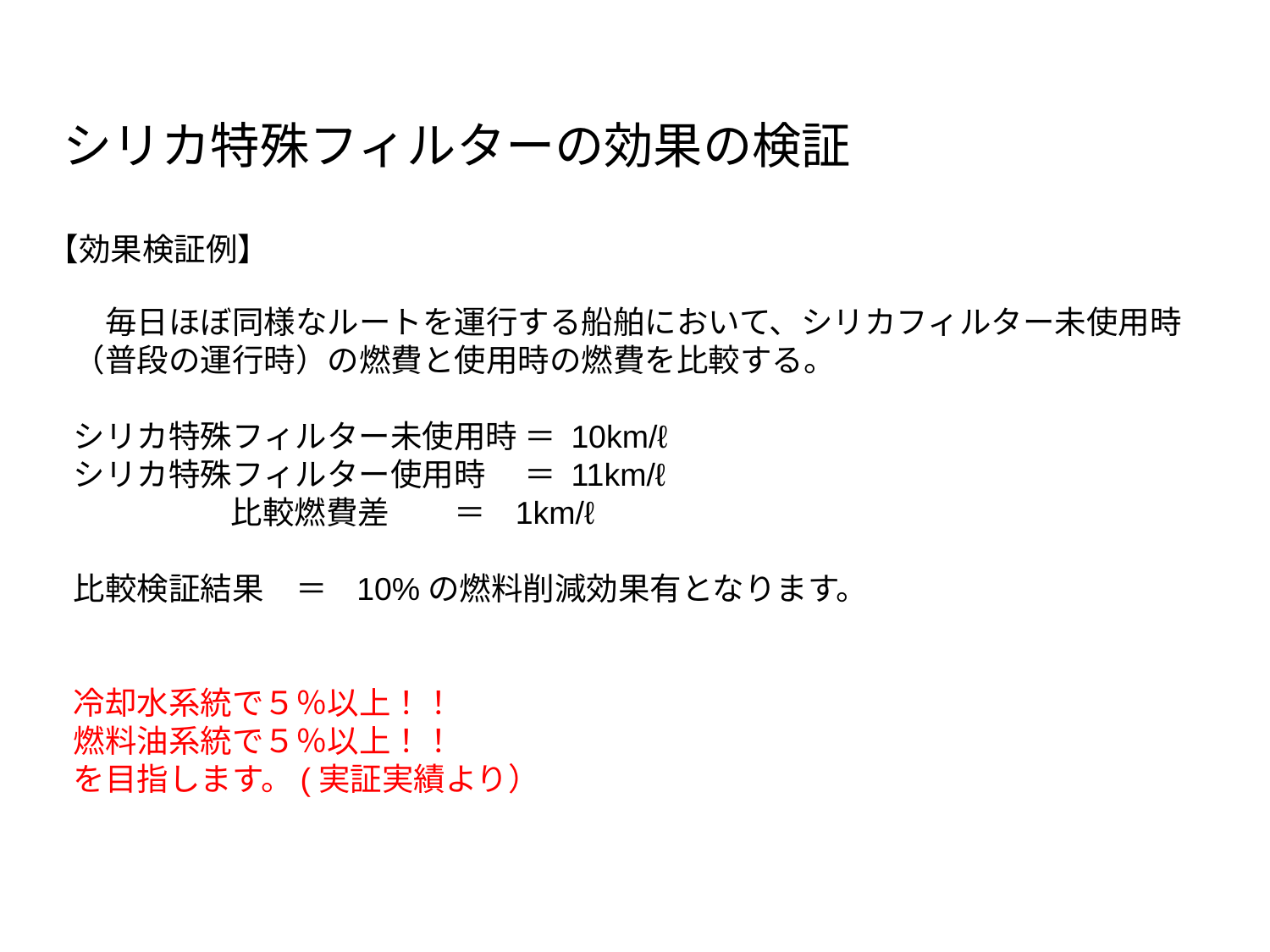

シリカ特殊フィルターの効果の検証
【効果検証例】
　毎日ほぼ同様なルートを運行する船舶において、シリカフィルター未使用時（普段の運行時）の燃費と使用時の燃費を比較する。

シリカ特殊フィルター未使用時 ＝ 10km/ℓ
シリカ特殊フィルター使用時　 ＝ 11km/ℓ
            　　比較燃費差         ＝   1km/ℓ

比較検証結果　＝   10%の燃料削減効果有となります。

冷却水系統で５％以上！！
燃料油系統で５％以上！！
を目指します。(実証実績より）